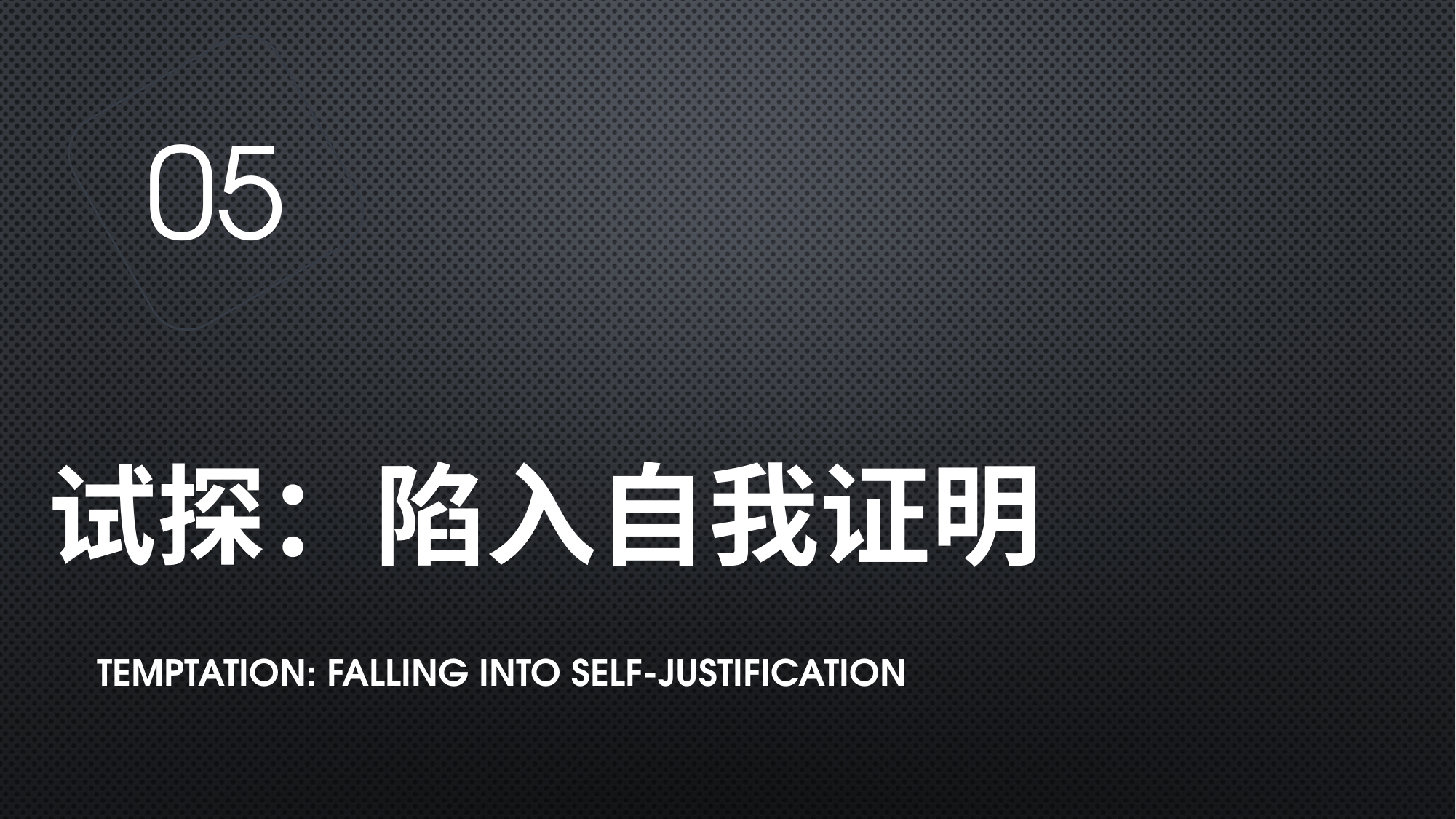

05
# 试探：陷入自我证明
 Temptation: Falling into Self-Justification